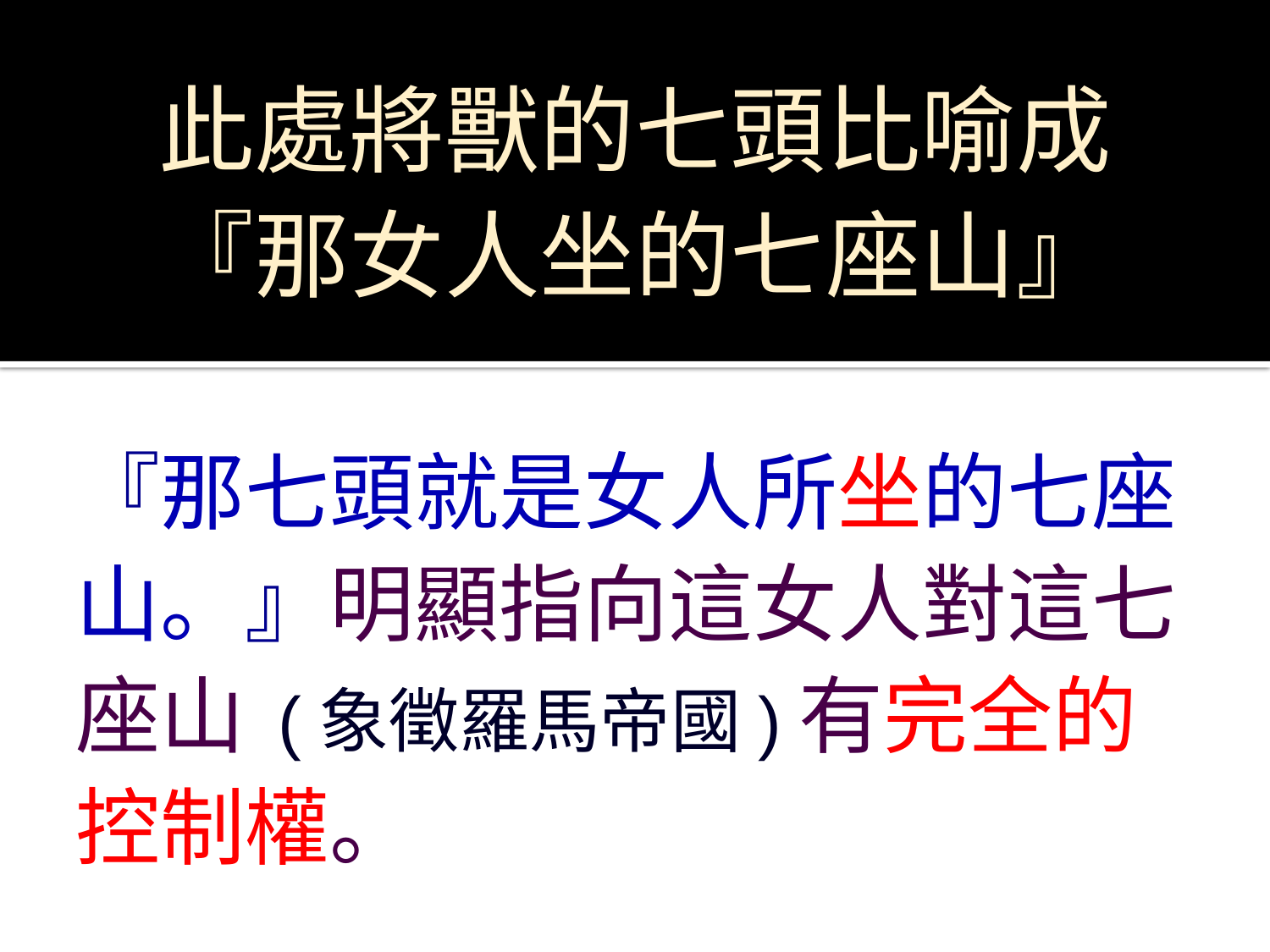

# 此處將獸的七頭比喻成『那女人坐的七座山』
『那七頭就是女人所坐的七座山。』明顯指向這女人對這七座山 (象徵羅馬帝國)有完全的控制權。